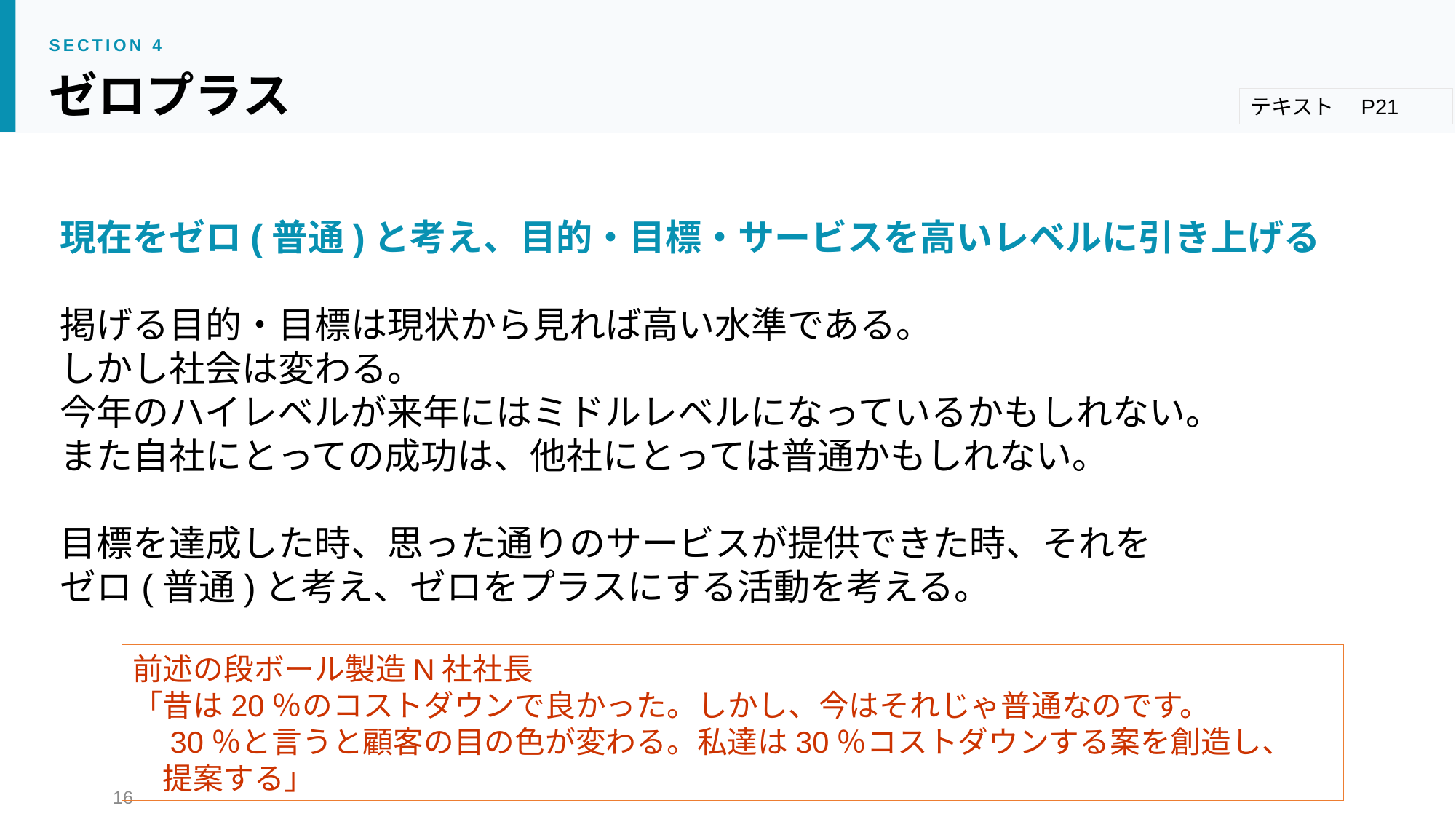

SECTION 4
ゼロプラス
テキスト　P21
現在をゼロ(普通)と考え、目的・目標・サービスを高いレベルに引き上げる

掲げる目的・目標は現状から見れば高い水準である。
しかし社会は変わる。
今年のハイレベルが来年にはミドルレベルになっているかもしれない。
また自社にとっての成功は、他社にとっては普通かもしれない。

目標を達成した時、思った通りのサービスが提供できた時、それを
ゼロ(普通)と考え、ゼロをプラスにする活動を考える。
前述の段ボール製造N社社長
「昔は20％のコストダウンで良かった。しかし、今はそれじゃ普通なのです。
　30％と言うと顧客の目の色が変わる。私達は30％コストダウンする案を創造し、
　提案する」
16